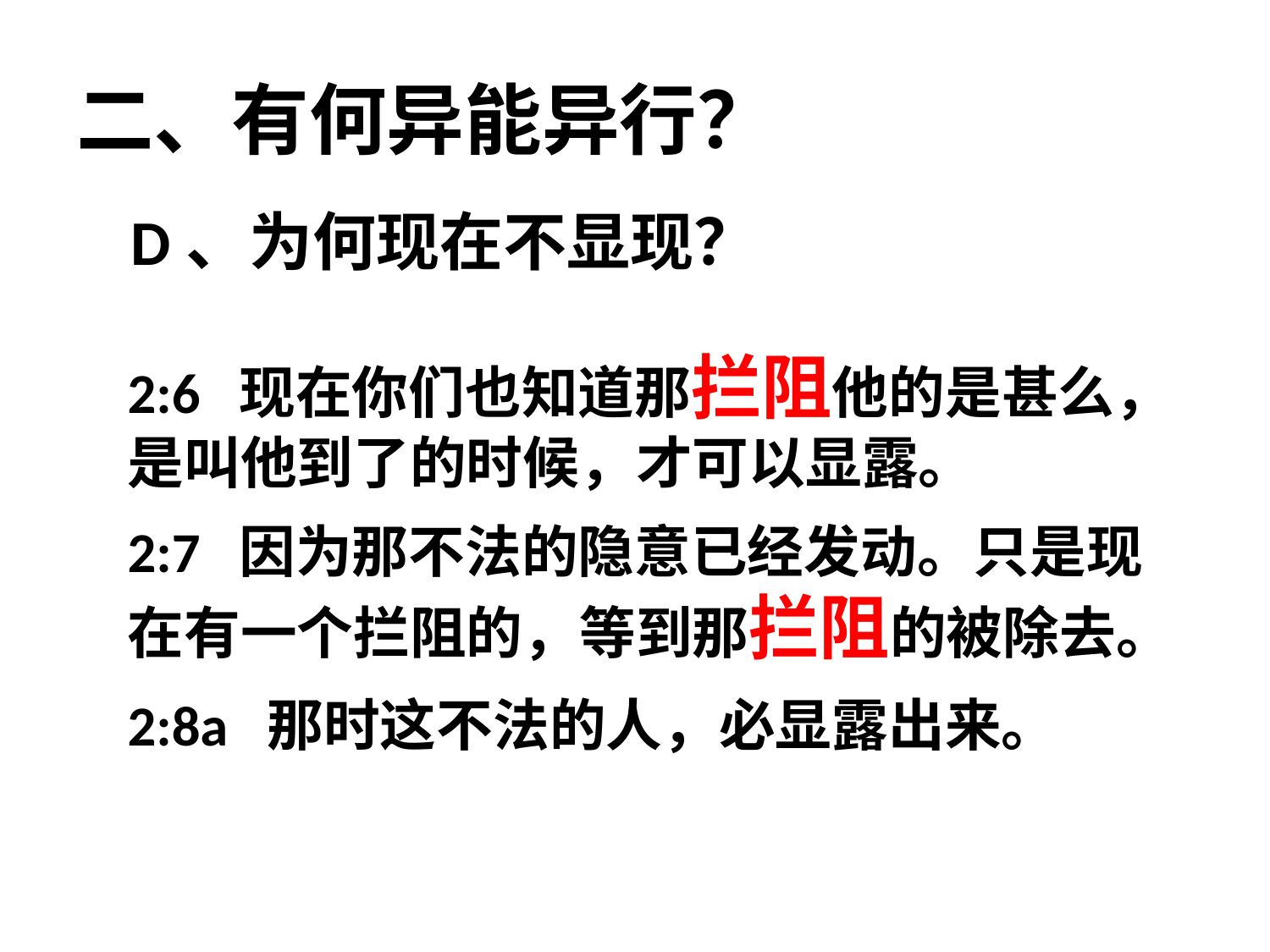

# 二、有何异能异行？
D、为何现在不显现？
2:6  现在你们也知道那拦阻他的是甚么，是叫他到了的时候，才可以显露。
2:7  因为那不法的隐意已经发动。只是现在有一个拦阻的，等到那拦阻的被除去。
2:8a  那时这不法的人，必显露出来。